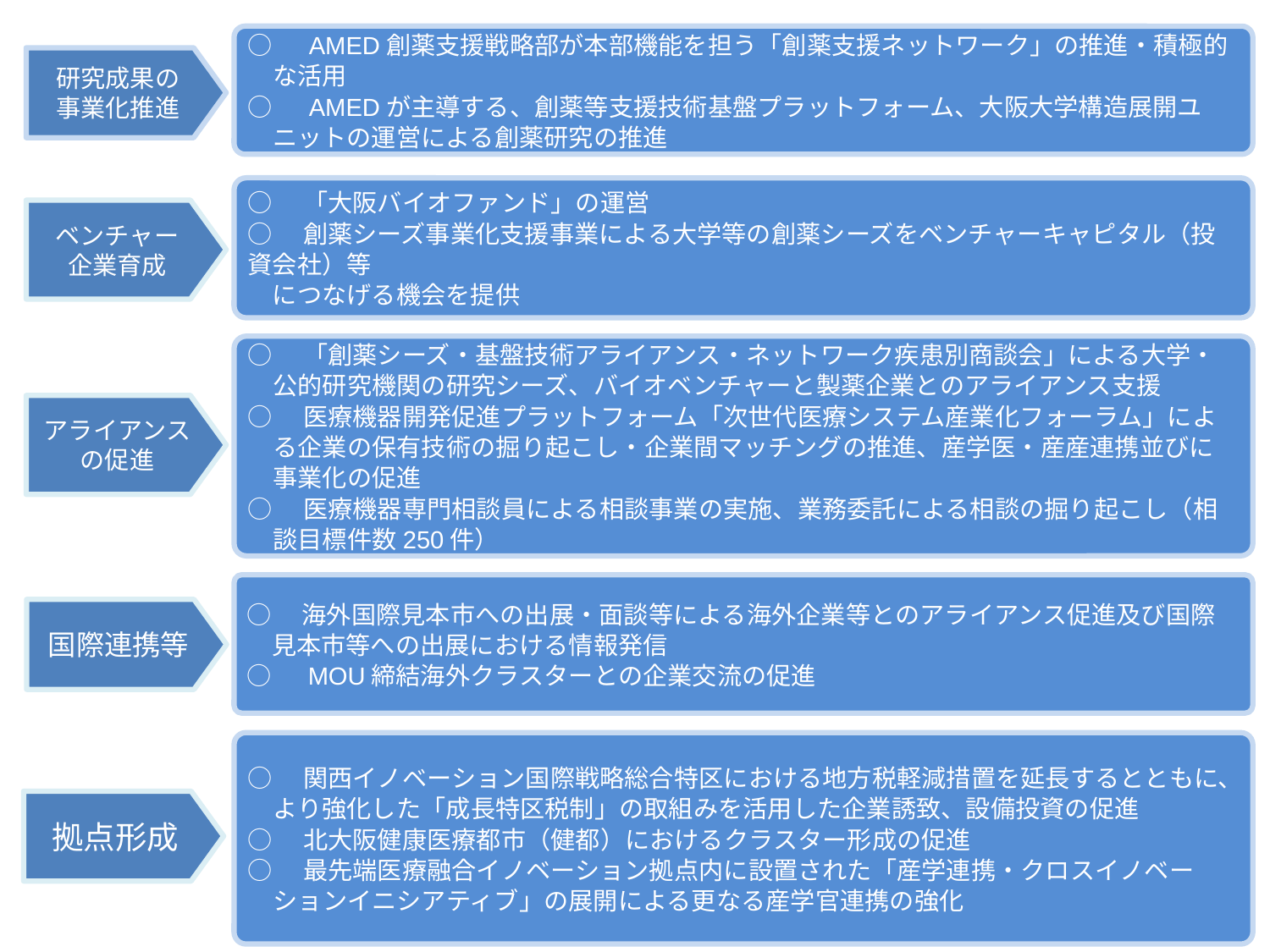

○　AMED創薬支援戦略部が本部機能を担う「創薬支援ネットワーク」の推進・積極的な活用
○　AMEDが主導する、創薬等支援技術基盤プラットフォーム、大阪大学構造展開ユニットの運営による創薬研究の推進
研究成果の
事業化推進
○　「大阪バイオファンド」の運営
○　創薬シーズ事業化支援事業による大学等の創薬シーズをベンチャーキャピタル（投資会社）等
　につなげる機会を提供
ベンチャー
企業育成
○　「創薬シーズ・基盤技術アライアンス・ネットワーク疾患別商談会」による大学・公的研究機関の研究シーズ、バイオベンチャーと製薬企業とのアライアンス支援
○　医療機器開発促進プラットフォーム「次世代医療システム産業化フォーラム」による企業の保有技術の掘り起こし・企業間マッチングの推進、産学医・産産連携並びに事業化の促進
○　医療機器専門相談員による相談事業の実施、業務委託による相談の掘り起こし（相談目標件数250件）
アライアンス
の促進
○　海外国際見本市への出展・面談等による海外企業等とのアライアンス促進及び国際見本市等への出展における情報発信
○　MOU締結海外クラスターとの企業交流の促進
国際連携等
○　関西イノベーション国際戦略総合特区における地方税軽減措置を延長するとともに、より強化した「成長特区税制」の取組みを活用した企業誘致、設備投資の促進
○　北大阪健康医療都市（健都）におけるクラスター形成の促進
○　最先端医療融合イノベーション拠点内に設置された「産学連携・クロスイノベーションイニシアティブ」の展開による更なる産学官連携の強化
拠点形成